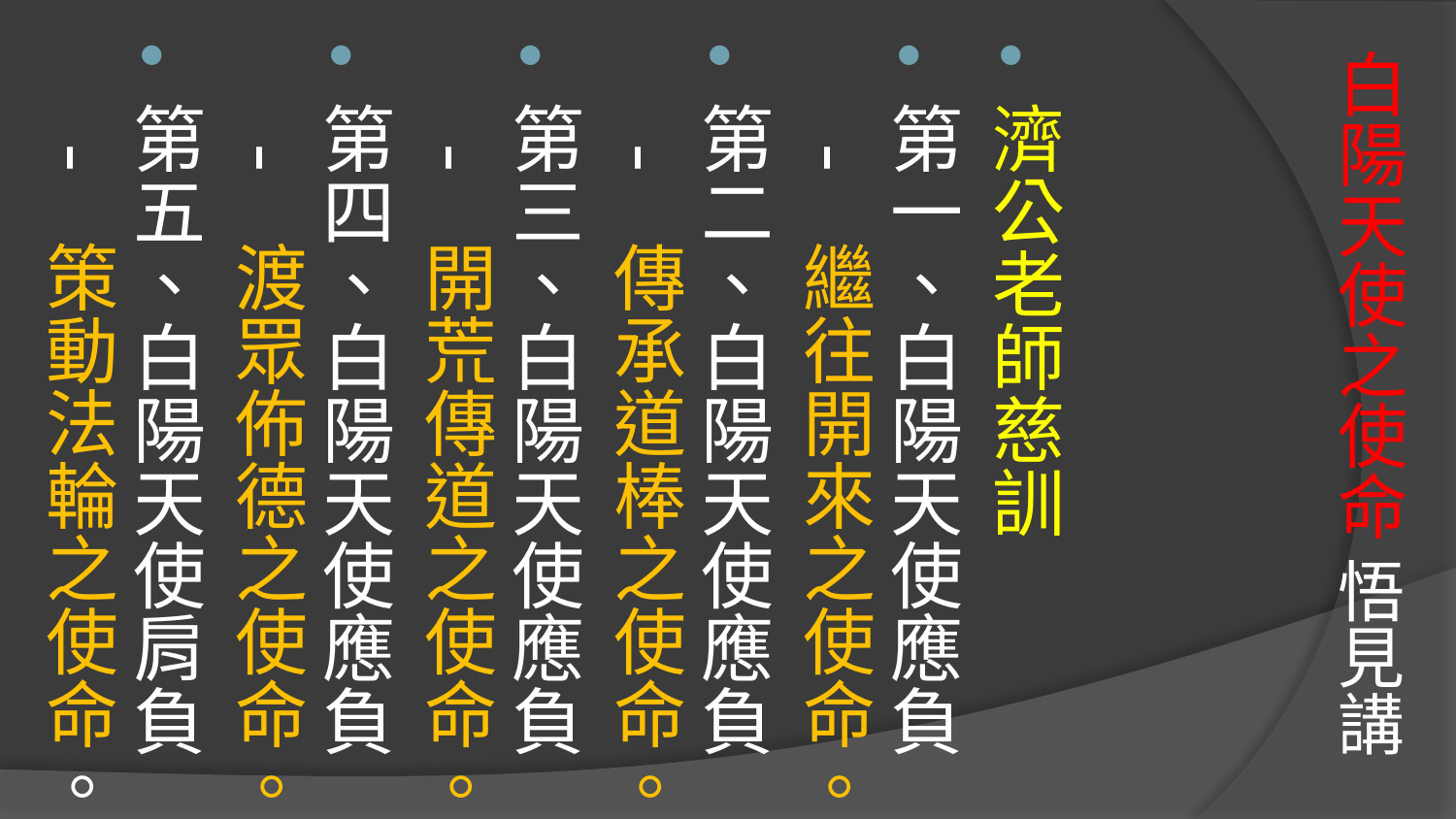

# 白陽天使之使命 悟見講
濟公老師慈訓
第一、白陽天使應負 - 繼往開來之使命。
第二、白陽天使應負 - 傳承道棒之使命。
第三、白陽天使應負 - 開荒傳道之使命。
第四、白陽天使應負 - 渡眾佈德之使命。
第五、白陽天使肩負 - 策動法輪之使命。